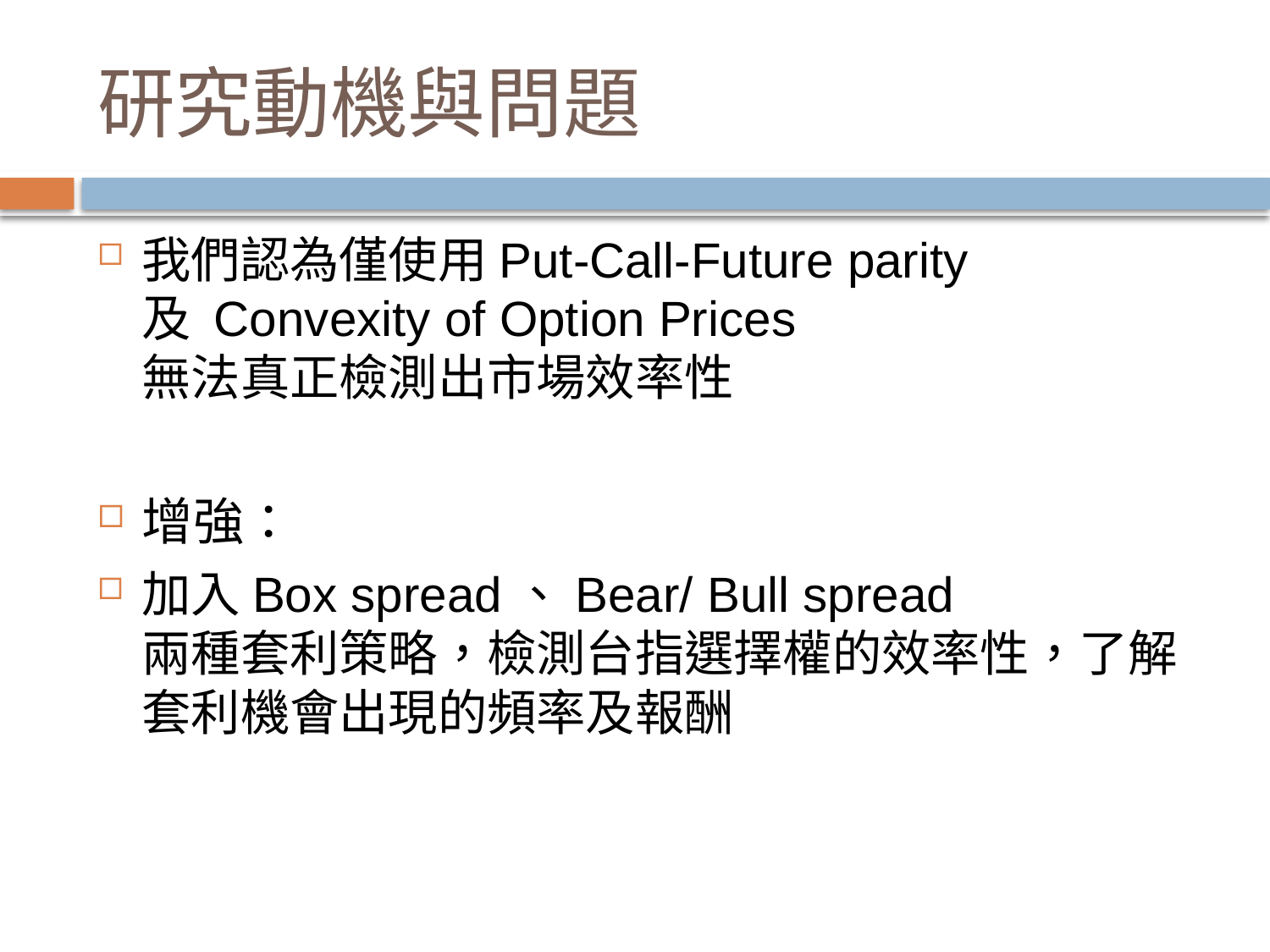

# 研究動機與問題
我們認為僅使用Put-Call-Future parity及 Convexity of Option Prices
無法真正檢測出市場效率性

增強：
加入Box spread、Bear/ Bull spread
兩種套利策略，檢測台指選擇權的效率性，了解套利機會出現的頻率及報酬